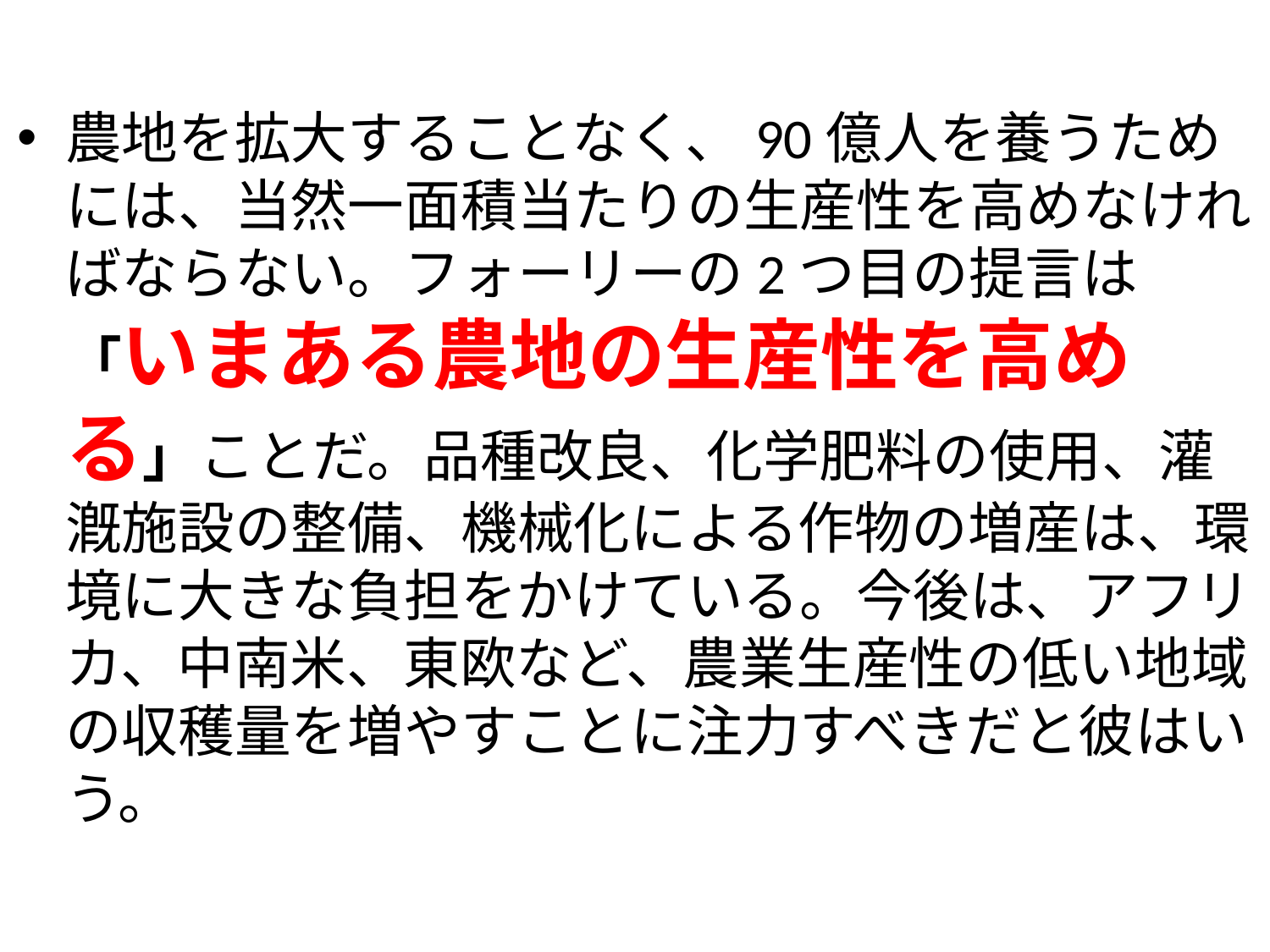

農地を拡大することなく、90億人を養うためには、当然一面積当たりの生産性を高めなければならない。フォーリーの2つ目の提言は「いまある農地の生産性を高める」ことだ。品種改良、化学肥料の使用、灌漑施設の整備、機械化による作物の増産は、環境に大きな負担をかけている。今後は、アフリカ、中南米、東欧など、農業生産性の低い地域の収穫量を増やすことに注力すべきだと彼はいう。